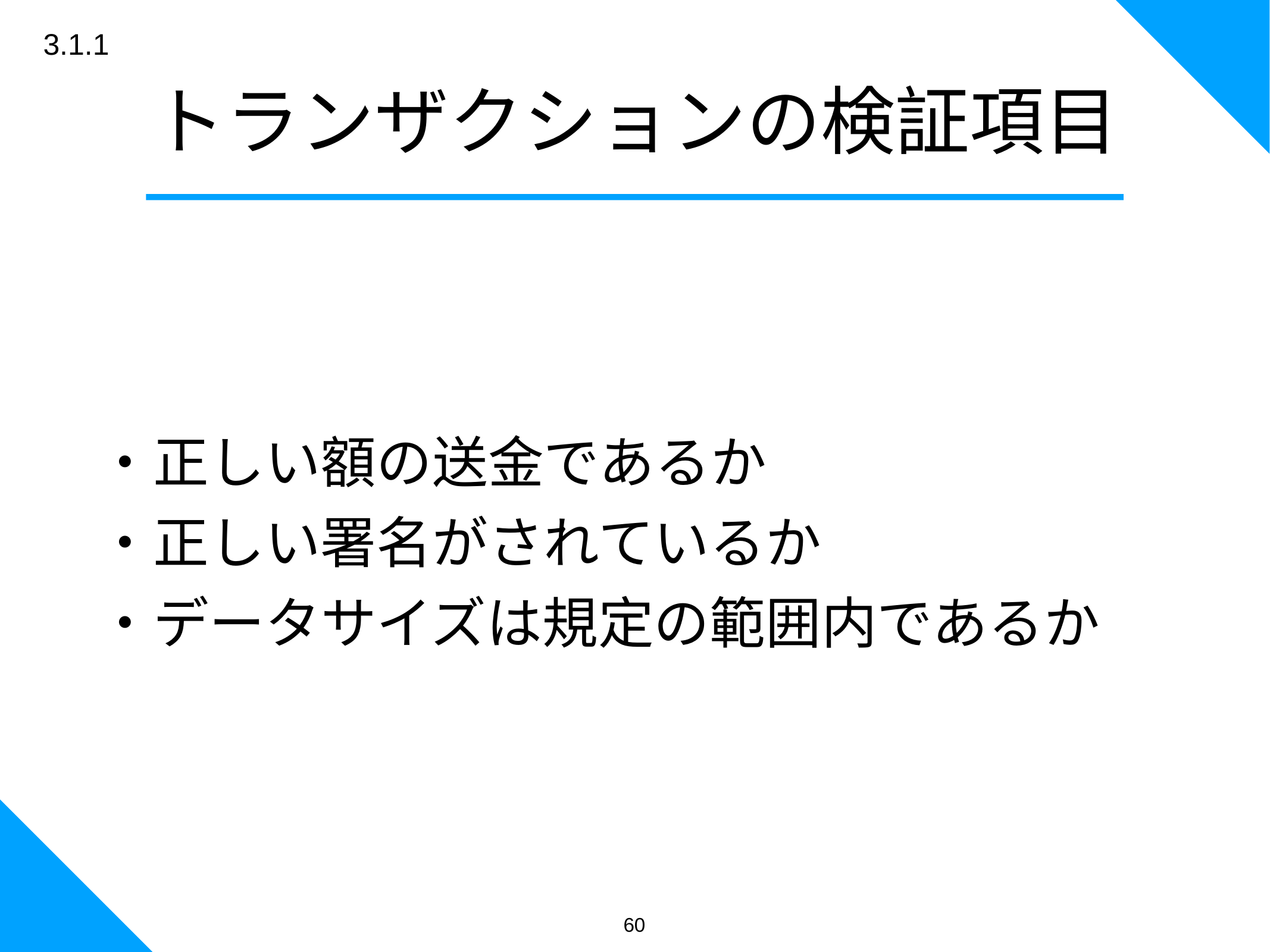

3.1.1
トランザクションの検証項目
・正しい額の送金であるか
・正しい署名がされているか
・データサイズは規定の範囲内であるか
60